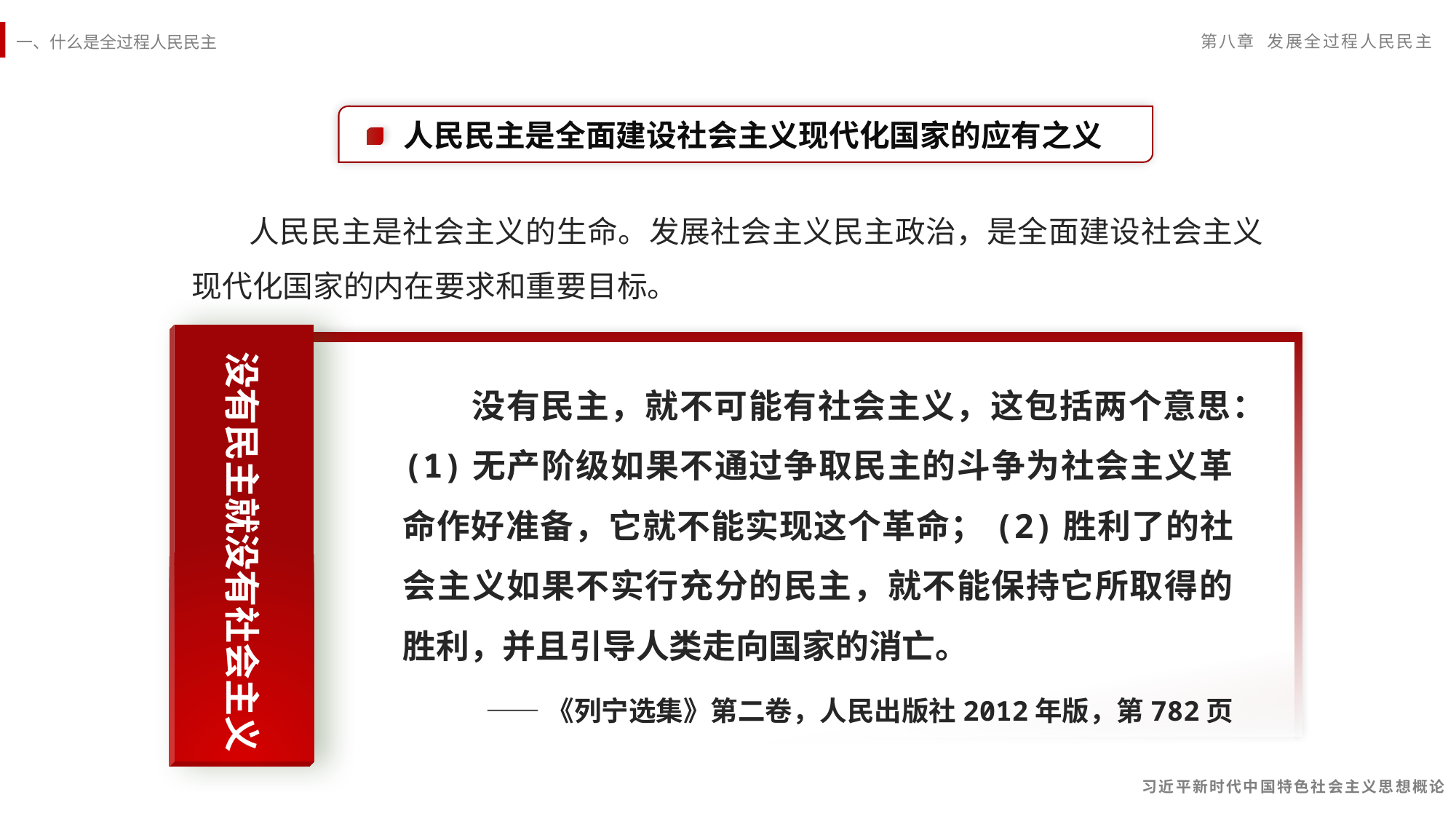

人民民主是全面建设社会主义现代化国家的应有之义

       人民民主是社会主义的生命。发展社会主义民主政治，是全面建设社会主义现代化国家的内在要求和重要目标。

　　没有民主，就不可能有社会主义，这包括两个意思：(1)无产阶级如果不通过争取民主的斗争为社会主义革命作好准备，它就不能实现这个革命；(2)胜利了的社会主义如果不实行充分的民主，就不能保持它所取得的胜利，并且引导人类走向国家的消亡。
——《列宁选集》第二卷，人民出版社2012年版，第782页
没有民主就没有社会主义